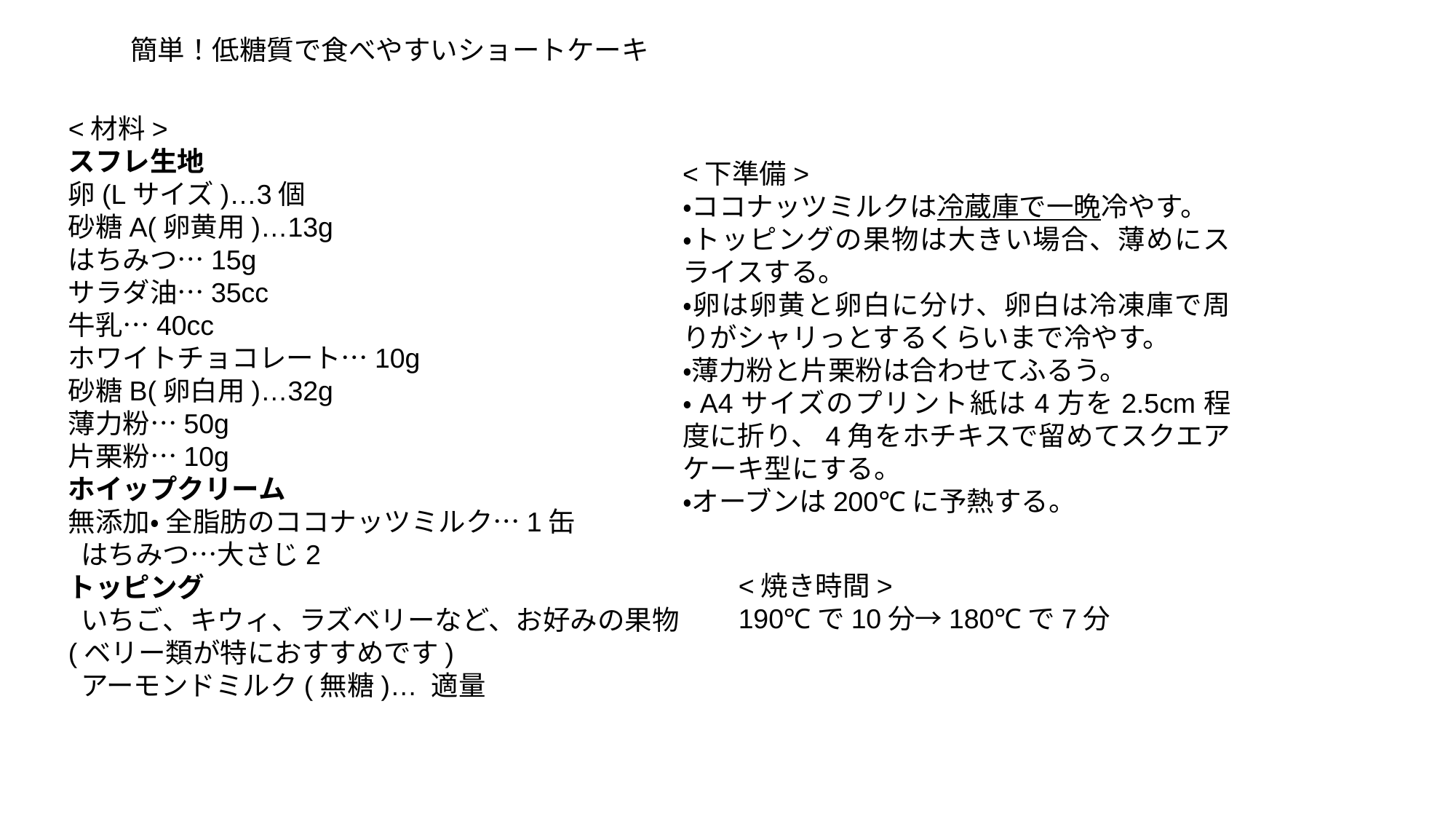

簡単！低糖質で食べやすいショートケーキ
<下準備>
・ココナッツミルクは冷蔵庫で一晩冷やす。
・トッピングの果物は大きい場合、薄めにスライスする。
・卵は卵黄と卵白に分け、卵白は冷凍庫で周りがシャリっとするくらいまで冷やす。
・薄力粉と片栗粉は合わせてふるう。
・A4サイズのプリント紙は4方を2.5cm程度に折り、4角をホチキスで留めてスクエアケーキ型にする。
・オーブンは200℃に予熱する。
<材料>
スフレ生地
卵(Lサイズ)…3個
砂糖A(卵黄用)…13g
はちみつ…15g
サラダ油…35cc
牛乳…40cc
ホワイトチョコレート…10g
砂糖B(卵白用)…32g
薄力粉…50g
片栗粉…10g
ホイップクリーム
無添加・ 全脂肪のココナッツミルク…1缶
 はちみつ…大さじ2
トッピング
 いちご、キウィ、ラズベリーなど、お好みの果物
(ベリー類が特におすすめです)
 アーモンドミルク(無糖)… 適量

<焼き時間>
190℃で10分→180℃で7分